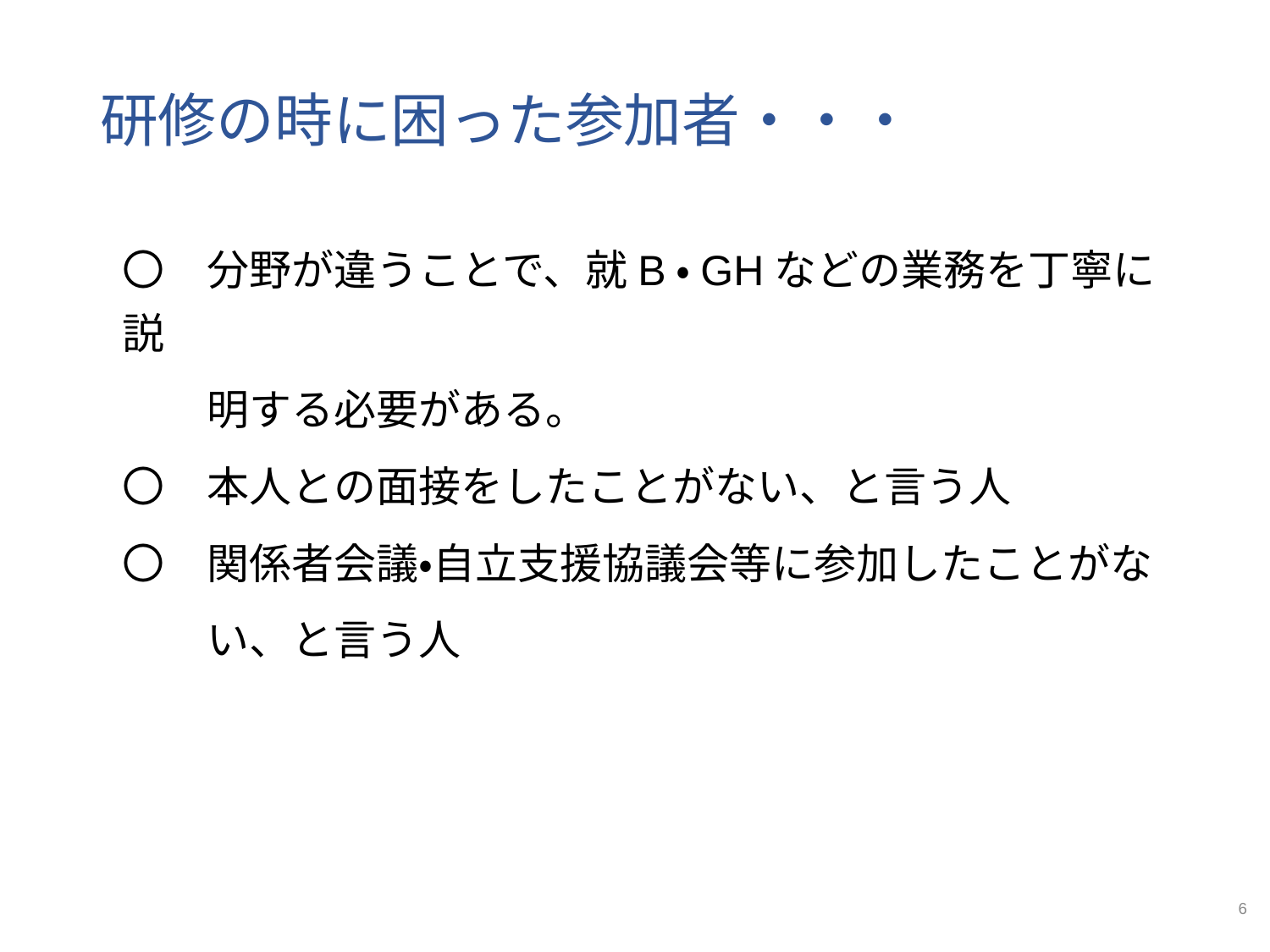

# 研修の時に困った参加者・・・
〇　分野が違うことで、就B・GHなどの業務を丁寧に説
　　明する必要がある。
〇　本人との面接をしたことがない、と言う人
〇　関係者会議・自立支援協議会等に参加したことがな
　　い、と言う人
6